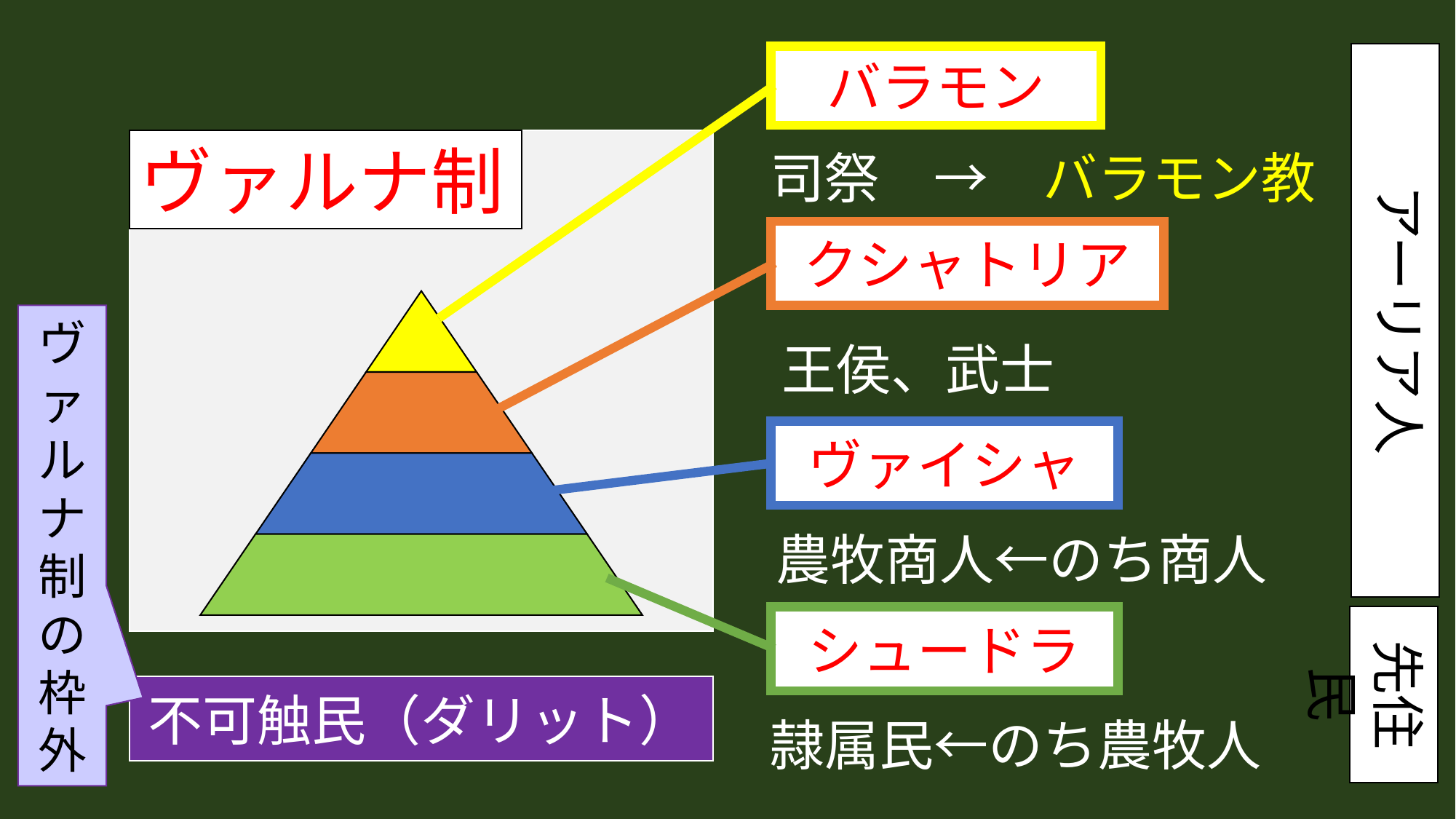

アーリア人
バラモン
ヴァルナ制

司祭　→　バラモン教
クシャトリア

ヴァルナ制の枠外
王侯、武士
ヴァイシャ
農牧商人←のち商人
シュードラ
先住民
不可触民（ダリット）
隷属民←のち農牧人